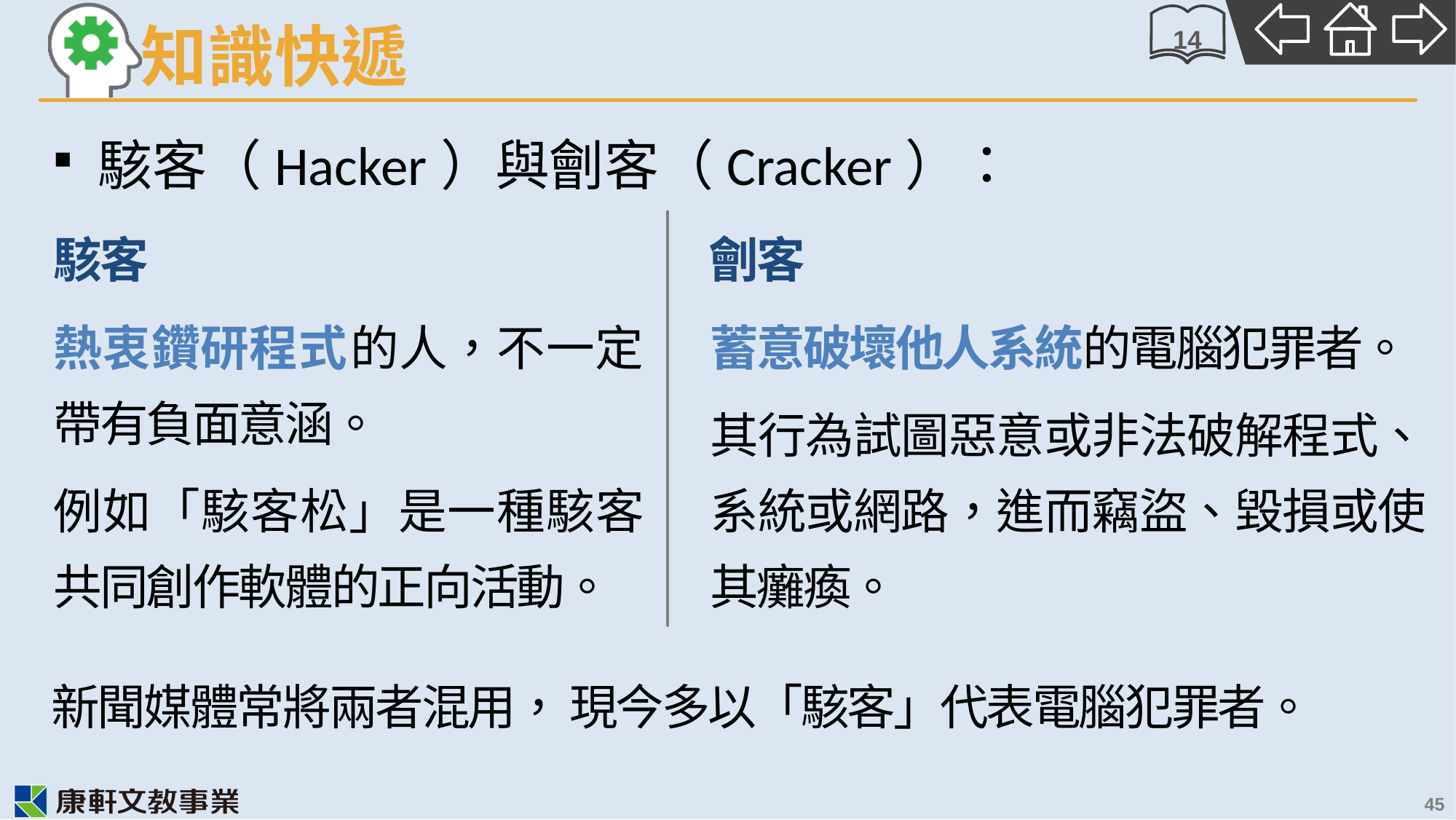

14
駭客（Hacker）與劊客（Cracker）：
駭客
熱衷鑽研程式的人，不一定帶有負面意涵。
例如「駭客松」是一種駭客共同創作軟體的正向活動。
劊客
蓄意破壞他人系統的電腦犯罪者。
其行為試圖惡意或非法破解程式、系統或網路，進而竊盜、毀損或使其癱瘓。
新聞媒體常將兩者混用， 現今多以「駭客」代表電腦犯罪者。
45